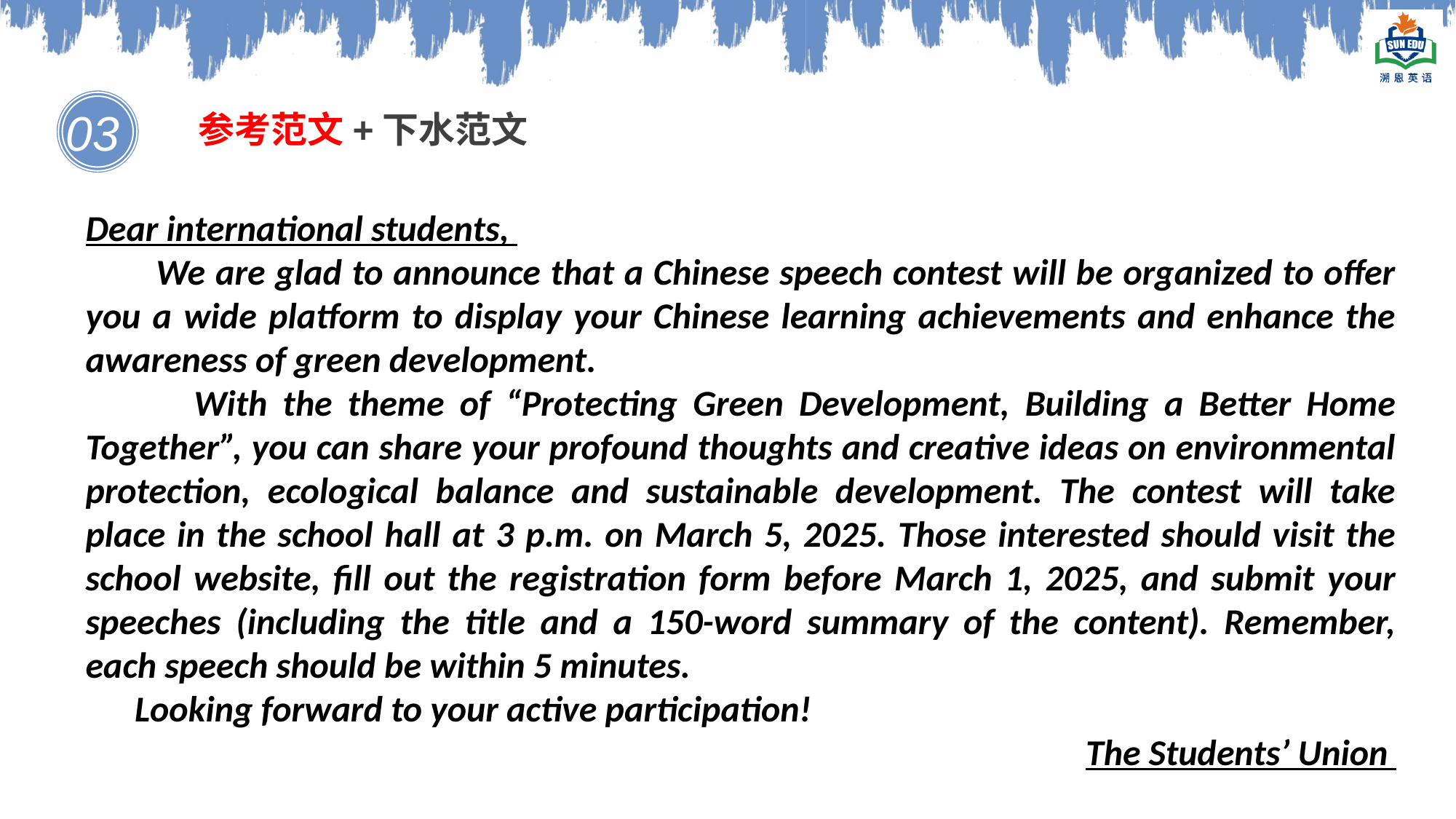

参考范文+下水范文
03
Dear international students,
       We are glad to announce that a Chinese speech contest will be organized to offer you a wide platform to display your Chinese learning achievements and enhance the awareness of green development.
       With the theme of “Protecting Green Development, Building a Better Home Together”, you can share your profound thoughts and creative ideas on environmental protection, ecological balance and sustainable development. The contest will take place in the school hall at 3 p.m. on March 5, 2025. Those interested should visit the school website, fill out the registration form before March 1, 2025, and submit your speeches (including the title and a 150-word summary of the content). Remember, each speech should be within 5 minutes.
      Looking forward to your active participation!
The Students’ Union